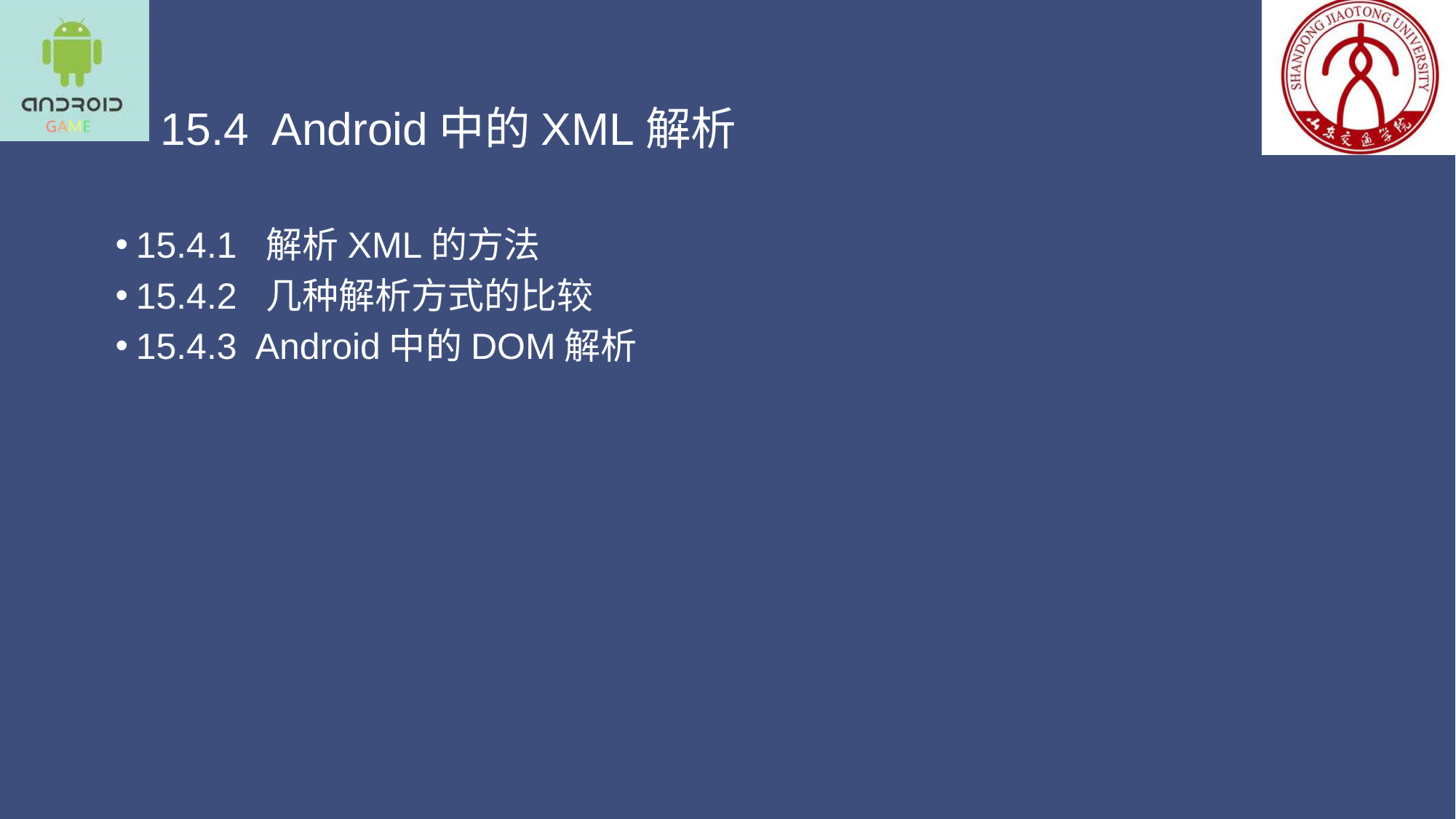

# 15.4  Android中的XML解析
15.4.1  解析XML的方法
15.4.2  几种解析方式的比较
15.4.3  Android中的DOM解析